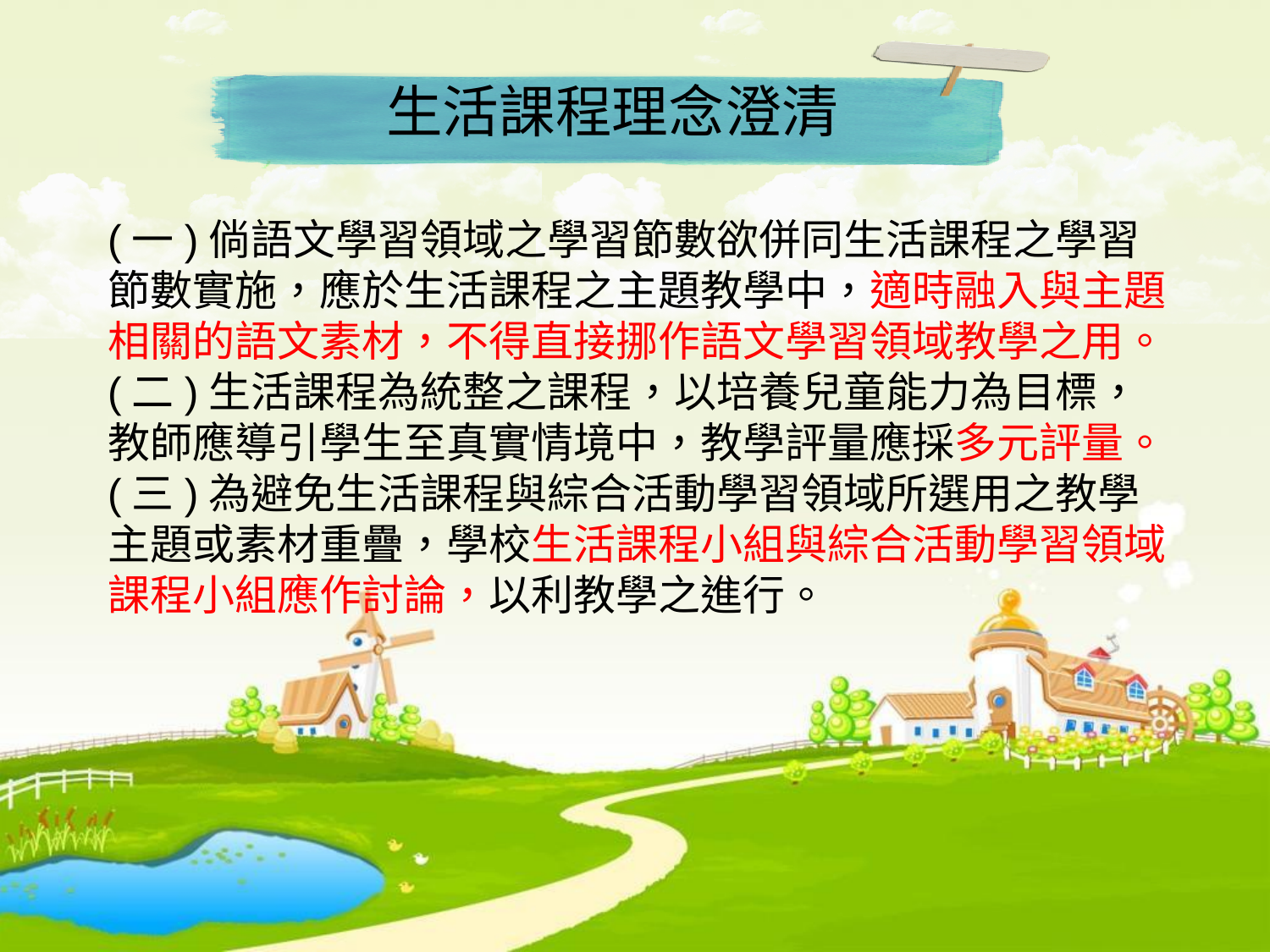

生活課程理念澄清
(一)倘語文學習領域之學習節數欲併同生活課程之學習節數實施，應於生活課程之主題教學中，適時融入與主題相關的語文素材，不得直接挪作語文學習領域教學之用。
(二)生活課程為統整之課程，以培養兒童能力為目標，教師應導引學生至真實情境中，教學評量應採多元評量。
(三)為避免生活課程與綜合活動學習領域所選用之教學主題或素材重疊，學校生活課程小組與綜合活動學習領域課程小組應作討論，以利教學之進行。